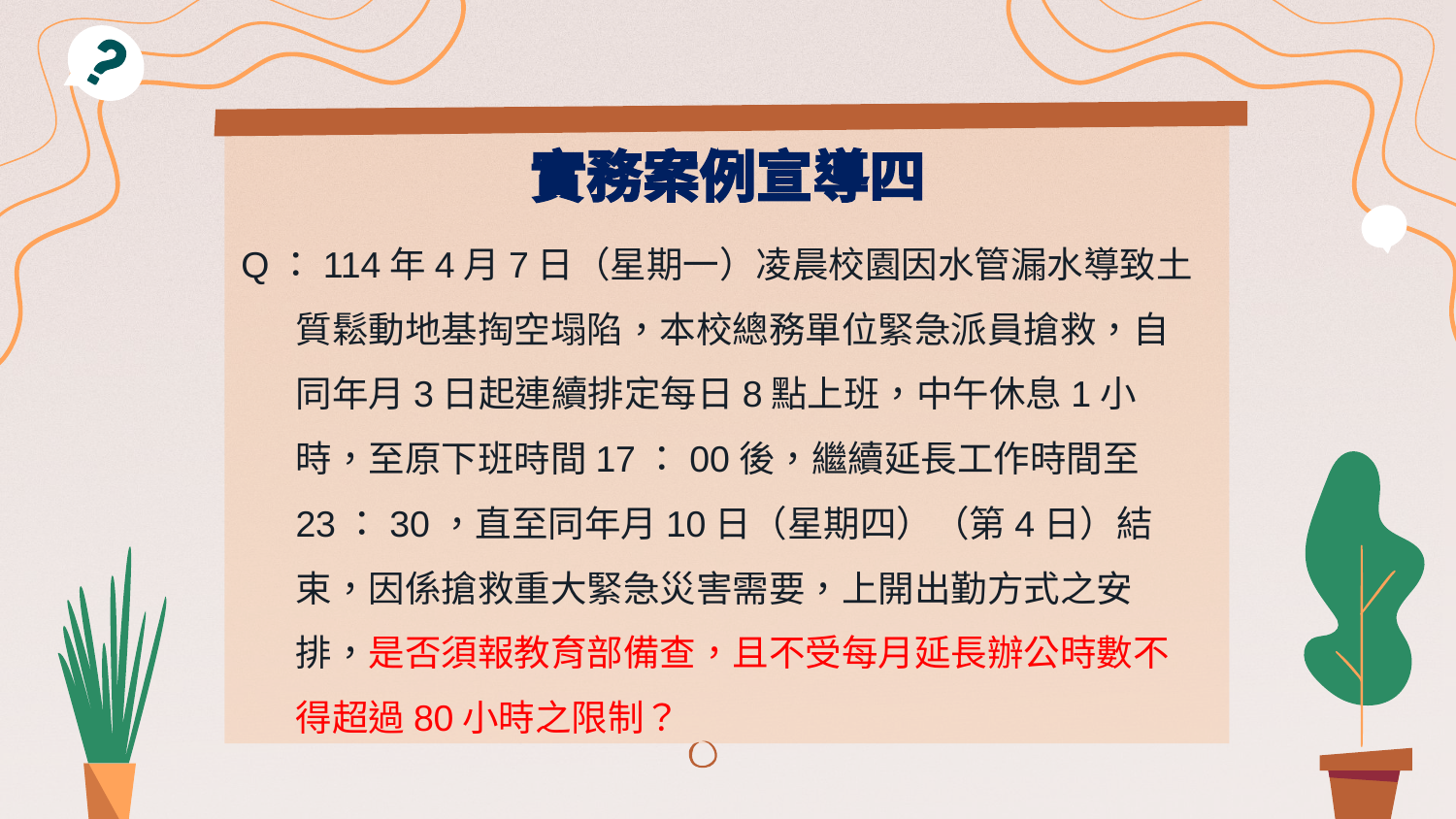

# 實務案例宣導四

Q：114年4月7日（星期一）凌晨校園因水管漏水導致土質鬆動地基掏空塌陷，本校總務單位緊急派員搶救，自同年月3日起連續排定每日8點上班，中午休息1小時，至原下班時間17：00後，繼續延長工作時間至23：30，直至同年月10日（星期四）（第4日）結束，因係搶救重大緊急災害需要，上開出勤方式之安排，是否須報教育部備查，且不受每月延長辦公時數不得超過80小時之限制？